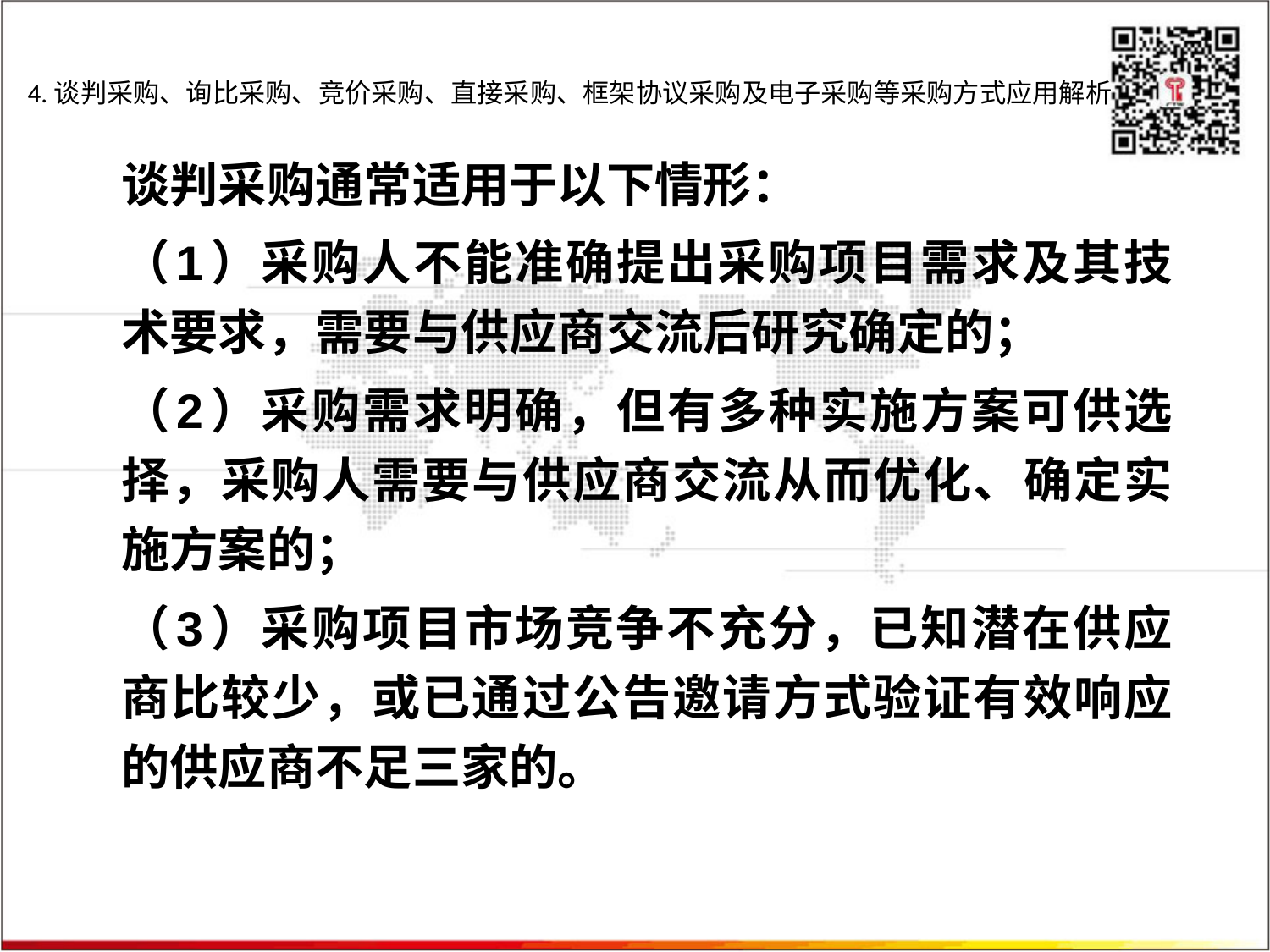

4.谈判采购、询比采购、竞价采购、直接采购、框架协议采购及电子采购等采购方式应用解析
谈判采购通常适用于以下情形：
（1）采购人不能准确提出采购项目需求及其技术要求，需要与供应商交流后研究确定的；
（2）采购需求明确，但有多种实施方案可供选择，采购人需要与供应商交流从而优化、确定实施方案的；
（3）采购项目市场竞争不充分，已知潜在供应商比较少，或已通过公告邀请方式验证有效响应的供应商不足三家的。